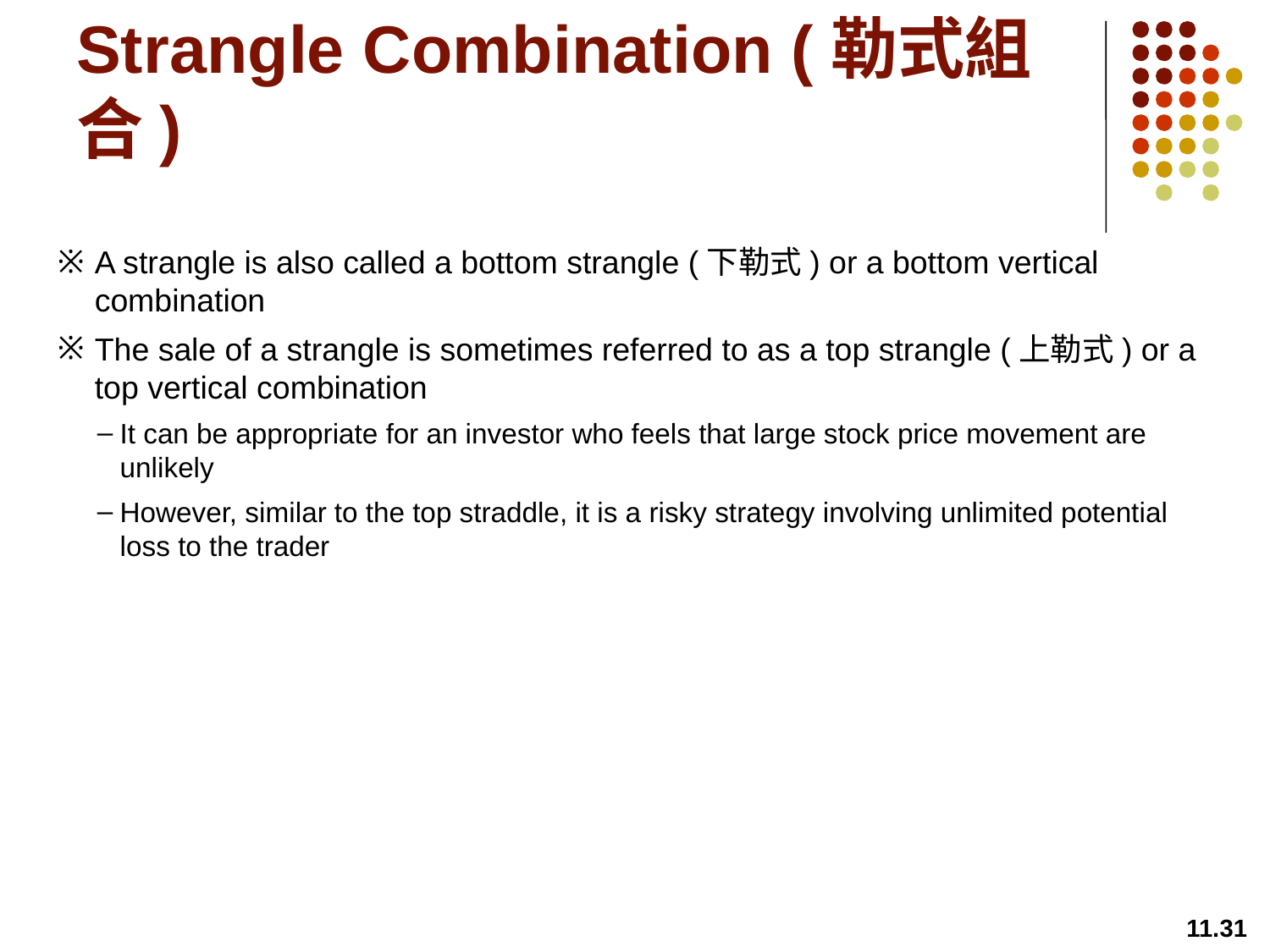

# Strangle Combination (勒式組合)

A strangle is also called a bottom strangle (下勒式) or a bottom vertical combination
The sale of a strangle is sometimes referred to as a top strangle (上勒式) or a top vertical combination
It can be appropriate for an investor who feels that large stock price movement are unlikely
However, similar to the top straddle, it is a risky strategy involving unlimited potential loss to the trader
11.31